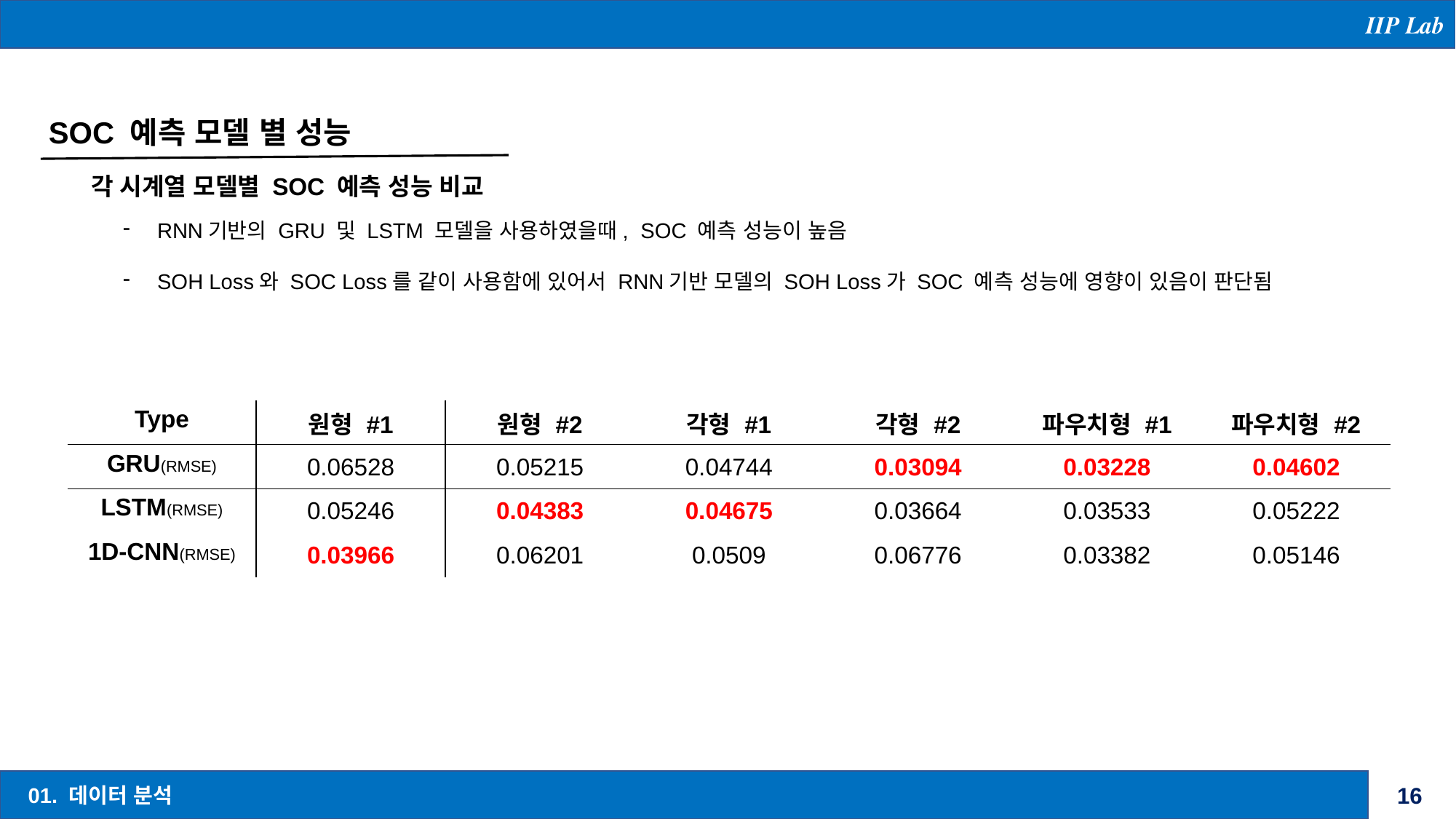

IIP Lab
SOC 예측 모델 별 성능
각 시계열 모델별 SOC 예측 성능 비교
RNN기반의 GRU 및 LSTM 모델을 사용하였을때,  SOC 예측 성능이 높음

SOH Loss와 SOC Loss를 같이 사용함에 있어서 RNN기반 모델의 SOH Loss가 SOC 예측 성능에 영향이 있음이 판단됨
| Type | 원형 #1 | 원형 #2 | 각형 #1 | 각형 #2 | 파우치형 #1 | 파우치형 #2 |
| --- | --- | --- | --- | --- | --- | --- |
| GRU(RMSE) | 0.06528 | 0.05215 | 0.04744 | 0.03094 | 0.03228 | 0.04602 |
| LSTM(RMSE) | 0.05246 | 0.04383 | 0.04675 | 0.03664 | 0.03533 | 0.05222 |
| 1D-CNN(RMSE) | 0.03966 | 0.06201 | 0.0509 | 0.06776 | 0.03382 | 0.05146 |

01. 데이터 분석